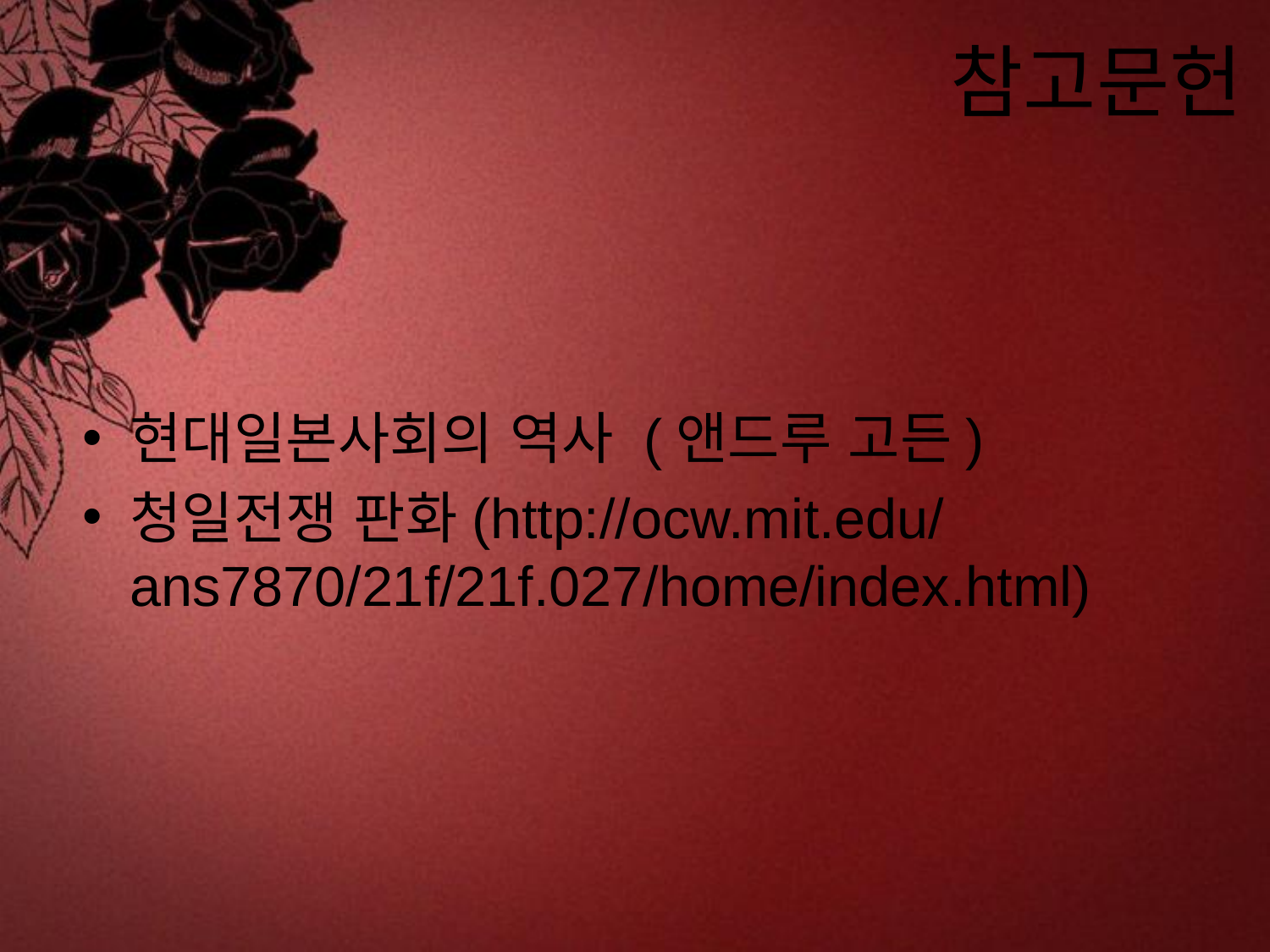

# 참고문헌
현대일본사회의 역사 (앤드루 고든)
청일전쟁 판화(http://ocw.mit.edu/ans7870/21f/21f.027/home/index.html)